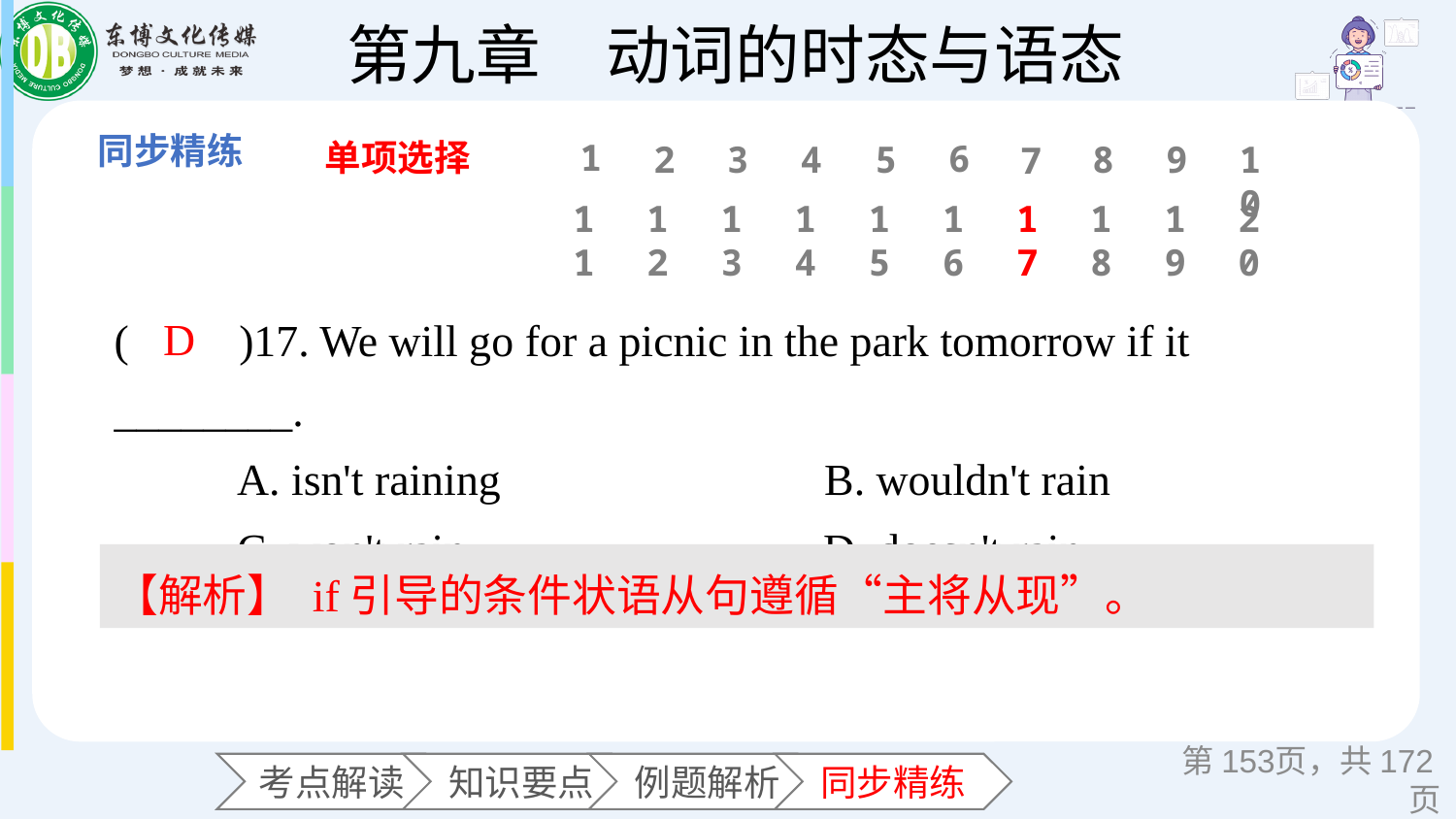

单项选择
1
6
2
3
4
5
8
9
10
7
11
12
13
14
15
16
17
18
19
20
(　　)17. We will go for a picnic in the park tomorrow if it ________.
           A. isn't raining                             B. wouldn't rain
           C. won't rain                                D. doesn't rain
D
【解析】 if引导的条件状语从句遵循“主将从现”。
第153页，共172页